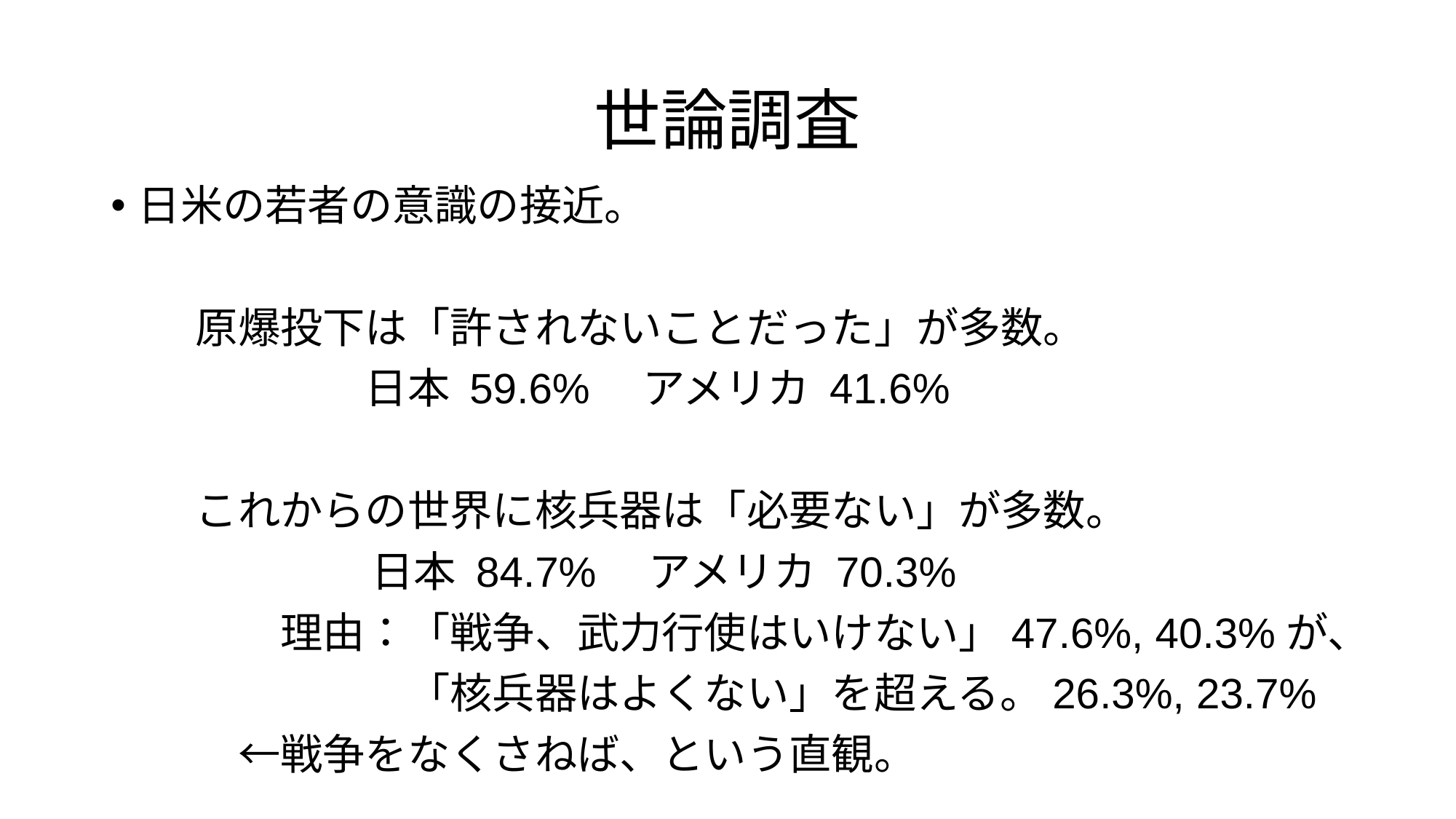

# 世論調査
日米の若者の意識の接近。

　　原爆投下は「許されないことだった」が多数。
　　　　　　日本 59.6%　アメリカ 41.6%

　　これからの世界に核兵器は「必要ない」が多数。
		　日本 84.7%　アメリカ 70.3%
　　　　理由：「戦争、武力行使はいけない」47.6%, 40.3%が、
　　　　　　　「核兵器はよくない」を超える。26.3%, 23.7%
　　　←戦争をなくさねば、という直観。